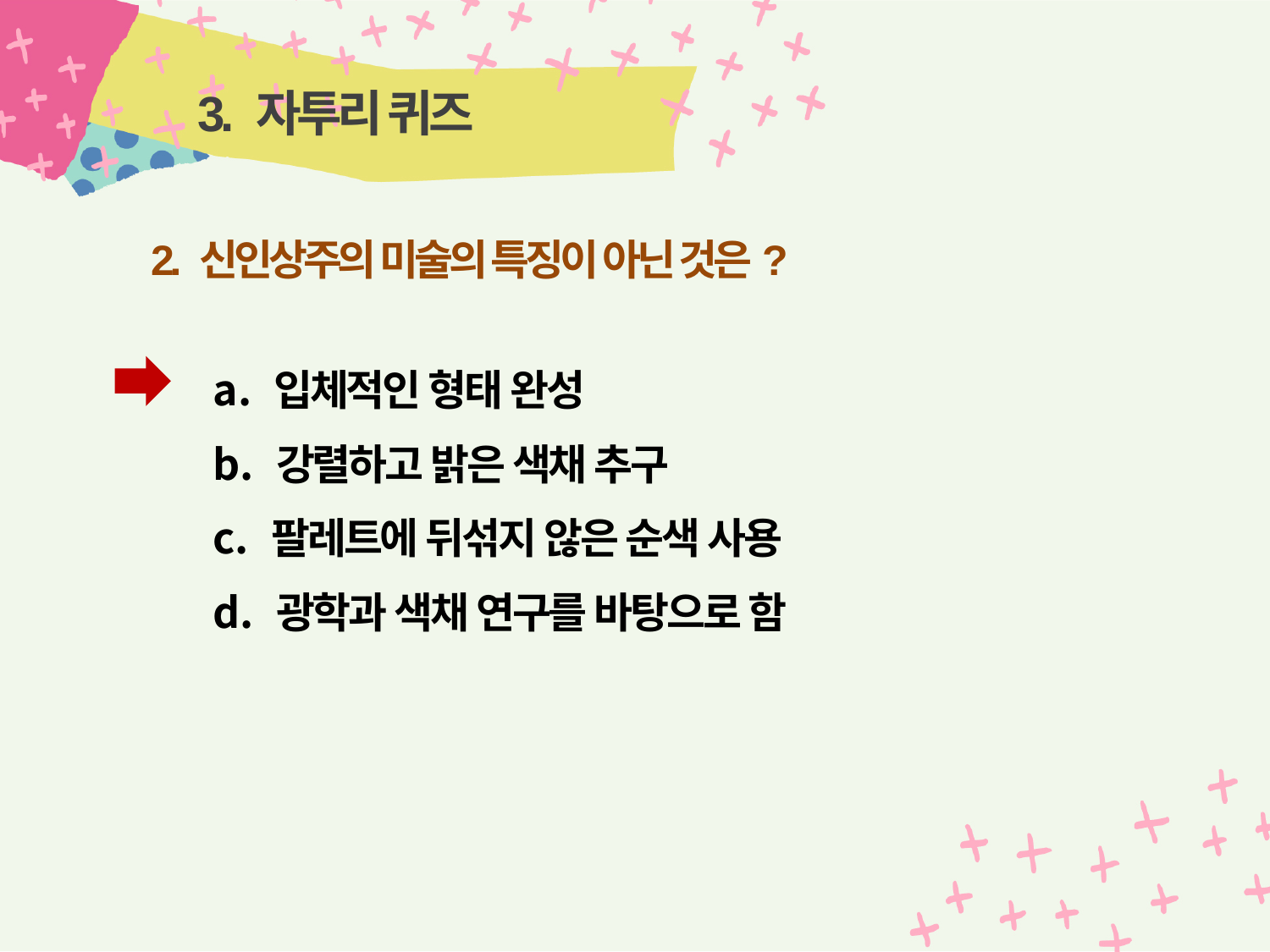

# 3. 자투리 퀴즈
2. 신인상주의 미술의 특징이 아닌 것은?

 입체적인 형태 완성
 강렬하고 밝은 색채 추구
 팔레트에 뒤섞지 않은 순색 사용
 광학과 색채 연구를 바탕으로 함